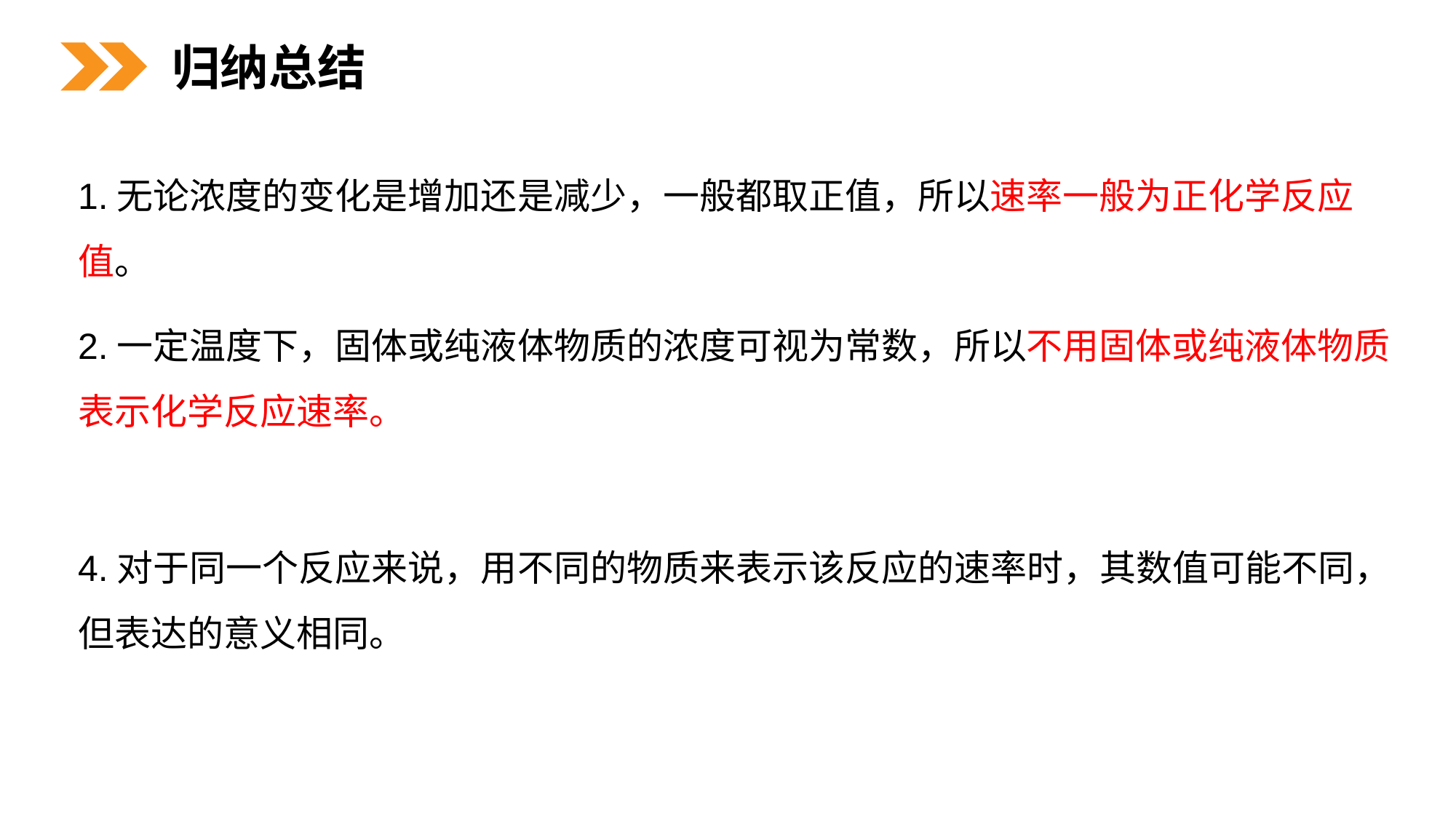

归纳总结
1.无论浓度的变化是增加还是减少，一般都取正值，所以速率一般为正化学反应值。
2.一定温度下，固体或纯液体物质的浓度可视为常数，所以不用固体或纯液体物质表示化学反应速率。
4.对于同一个反应来说，用不同的物质来表示该反应的速率时，其数值可能不同，但表达的意义相同。